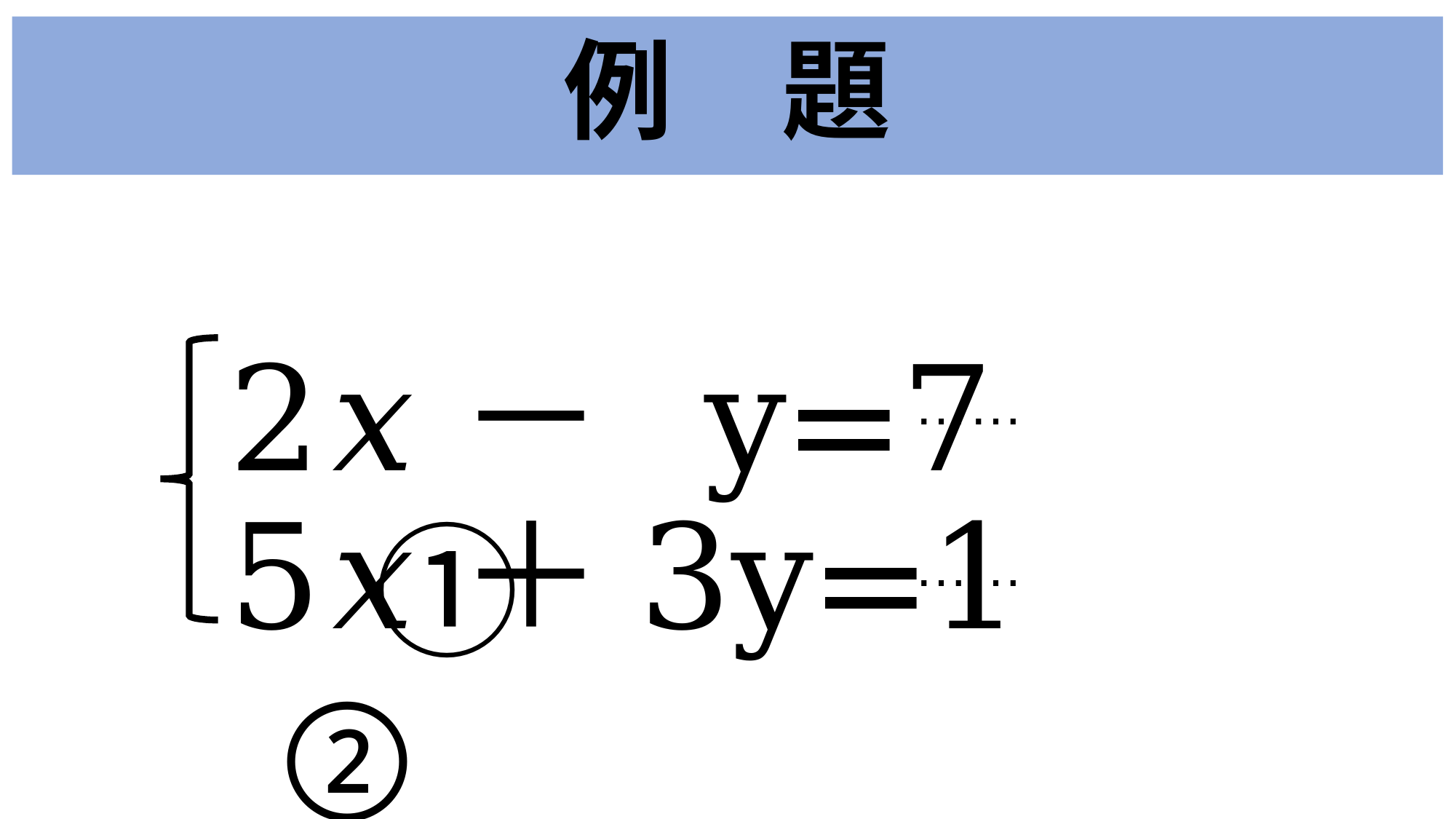

例　題
2𝑥－  y=7 　①
5𝑥＋3y=1     ②

……
……